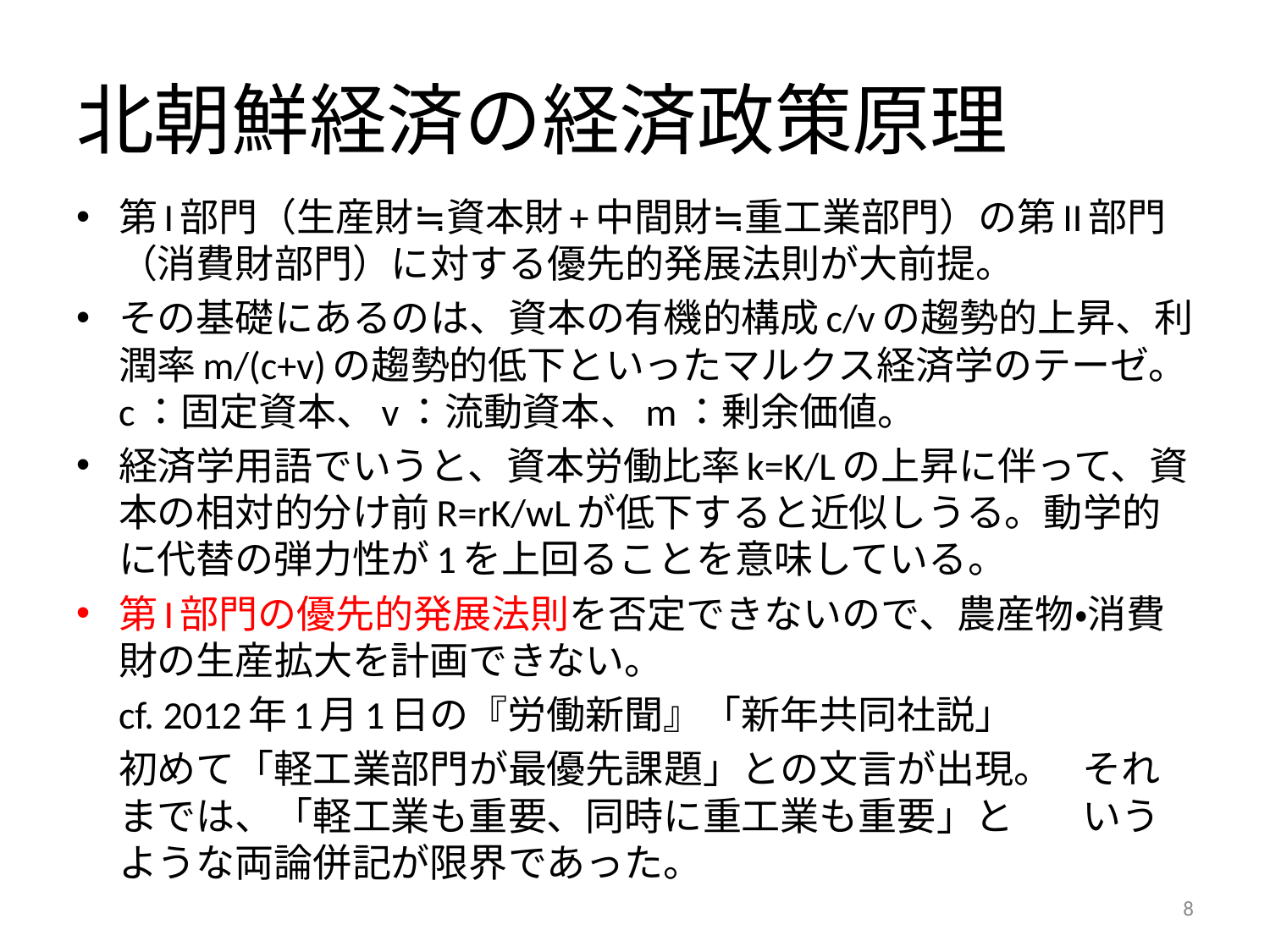

# 北朝鮮経済の経済政策原理
第I部門（生産財≒資本財+中間財≒重工業部門）の第II部門（消費財部門）に対する優先的発展法則が大前提。
その基礎にあるのは、資本の有機的構成c/vの趨勢的上昇、利潤率m/(c+v)の趨勢的低下といったマルクス経済学のテーゼ。c：固定資本、v：流動資本、m：剰余価値。
経済学用語でいうと、資本労働比率k=K/Lの上昇に伴って、資本の相対的分け前R=rK/wLが低下すると近似しうる。動学的に代替の弾力性が1を上回ることを意味している。
第I部門の優先的発展法則を否定できないので、農産物・消費財の生産拡大を計画できない。
	cf. 2012年1月1日の『労働新聞』「新年共同社説」
		初めて「軽工業部門が最優先課題」との文言が出現。	それまでは、「軽工業も重要、同時に重工業も重要」と	いうような両論併記が限界であった。

8